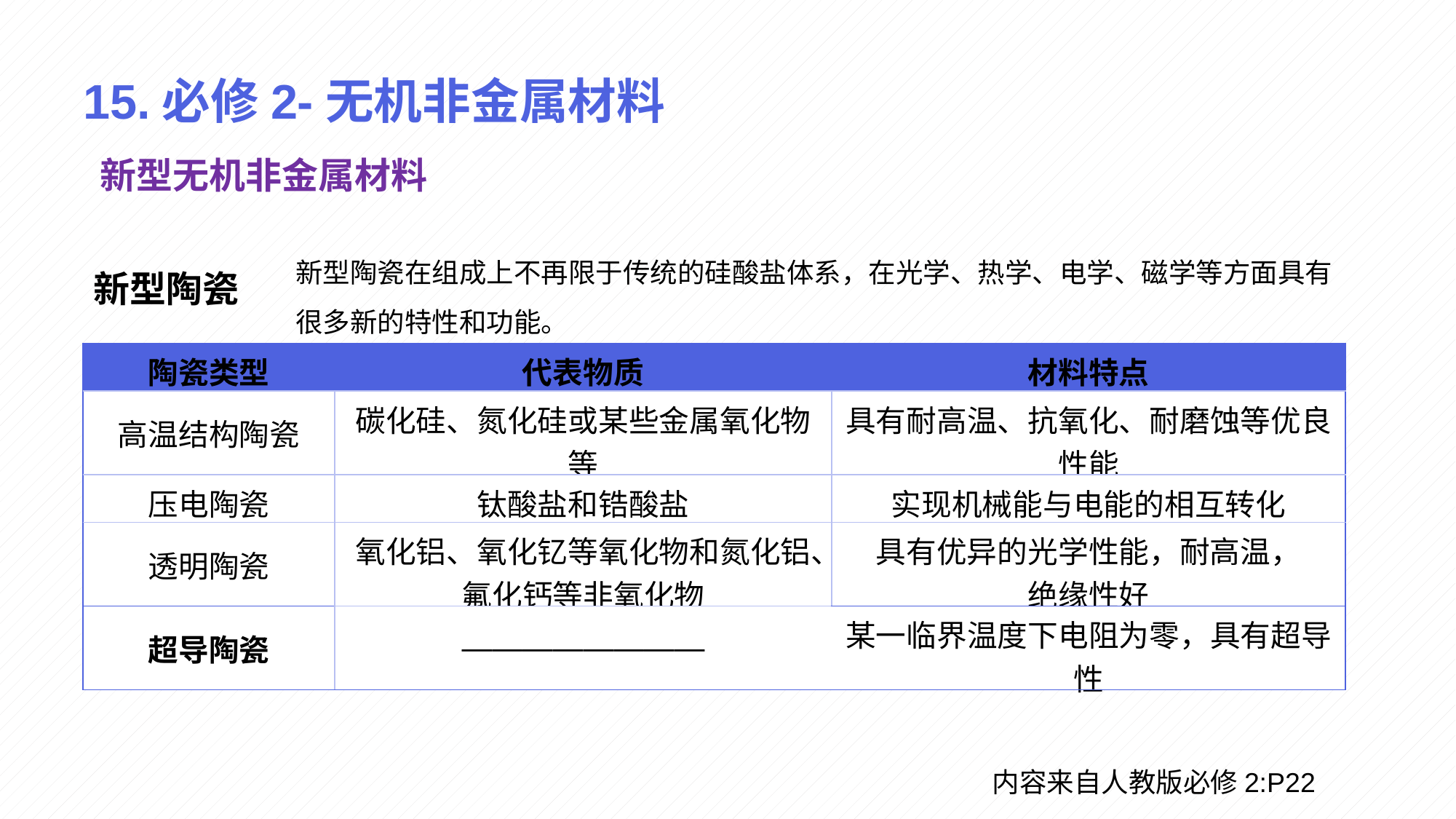

# 15.必修2-无机非金属材料
新型无机非金属材料
新型陶瓷在组成上不再限于传统的硅酸盐体系，在光学、热学、电学、磁学等方面具有很多新的特性和功能。
新型陶瓷
| 陶瓷类型 | 代表物质 | 材料特点 |
| --- | --- | --- |
| 高温结构陶瓷 | 碳化硅、氮化硅或某些金属氧化物等 | 具有耐高温、抗氧化、耐磨蚀等优良性能 |
| 压电陶瓷 | 钛酸盐和锆酸盐 | 实现机械能与电能的相互转化 |
| 透明陶瓷 | 氧化铝、氧化钇等氧化物和氮化铝、氟化钙等非氧化物 | 具有优异的光学性能，耐高温， 绝缘性好 |
| 超导陶瓷 | ———————— | 某一临界温度下电阻为零，具有超导性 |
内容来自人教版必修2:P22